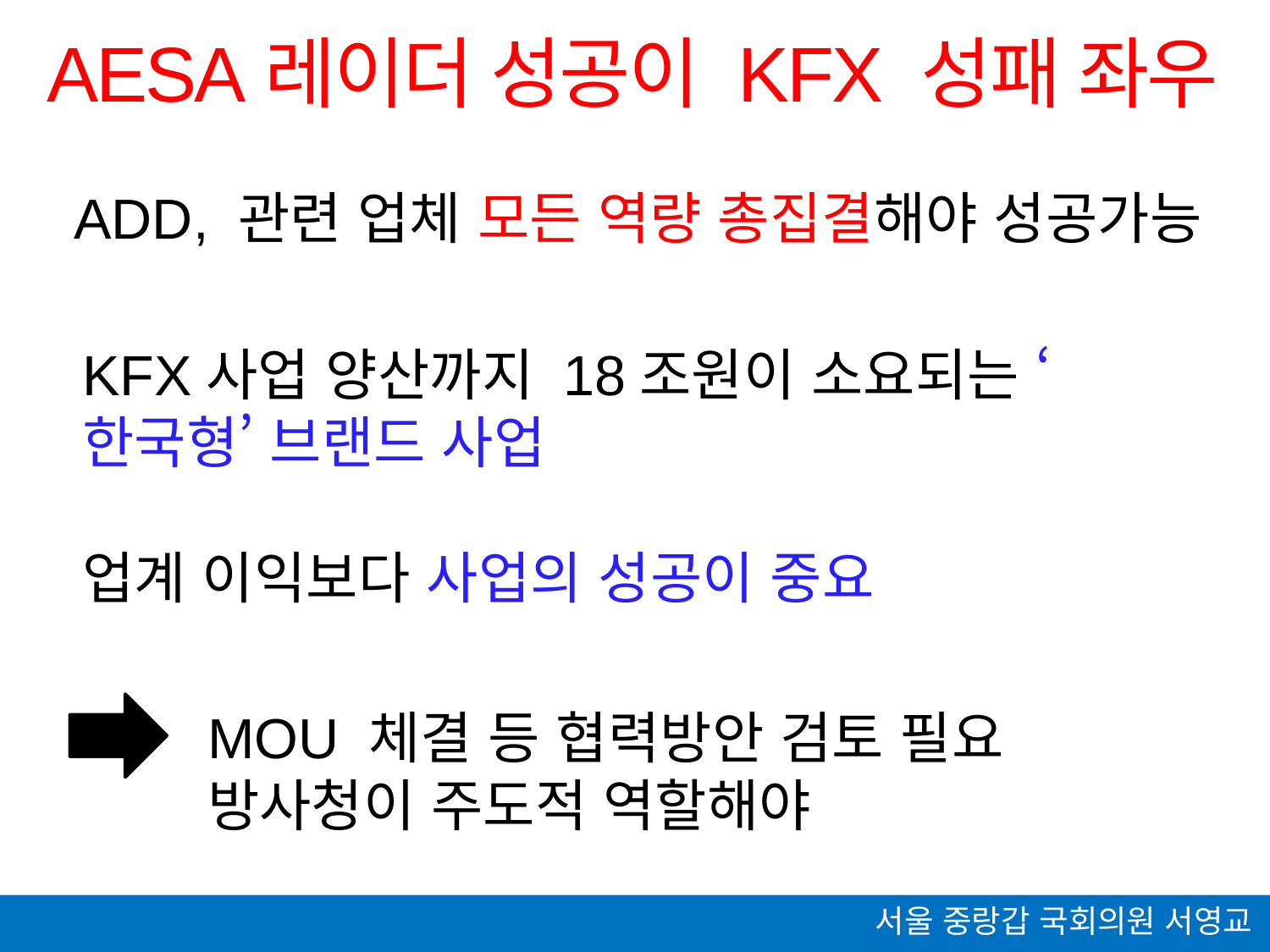

# AESA레이더 성공이 KFX 성패 좌우
ADD, 관련 업체 모든 역량 총집결해야 성공가능
KFX사업 양산까지 18조원이 소요되는 ‘한국형’ 브랜드 사업

업계 이익보다 사업의 성공이 중요

MOU 체결 등 협력방안 검토 필요
방사청이 주도적 역할해야

서울 중랑갑 국회의원 서영교